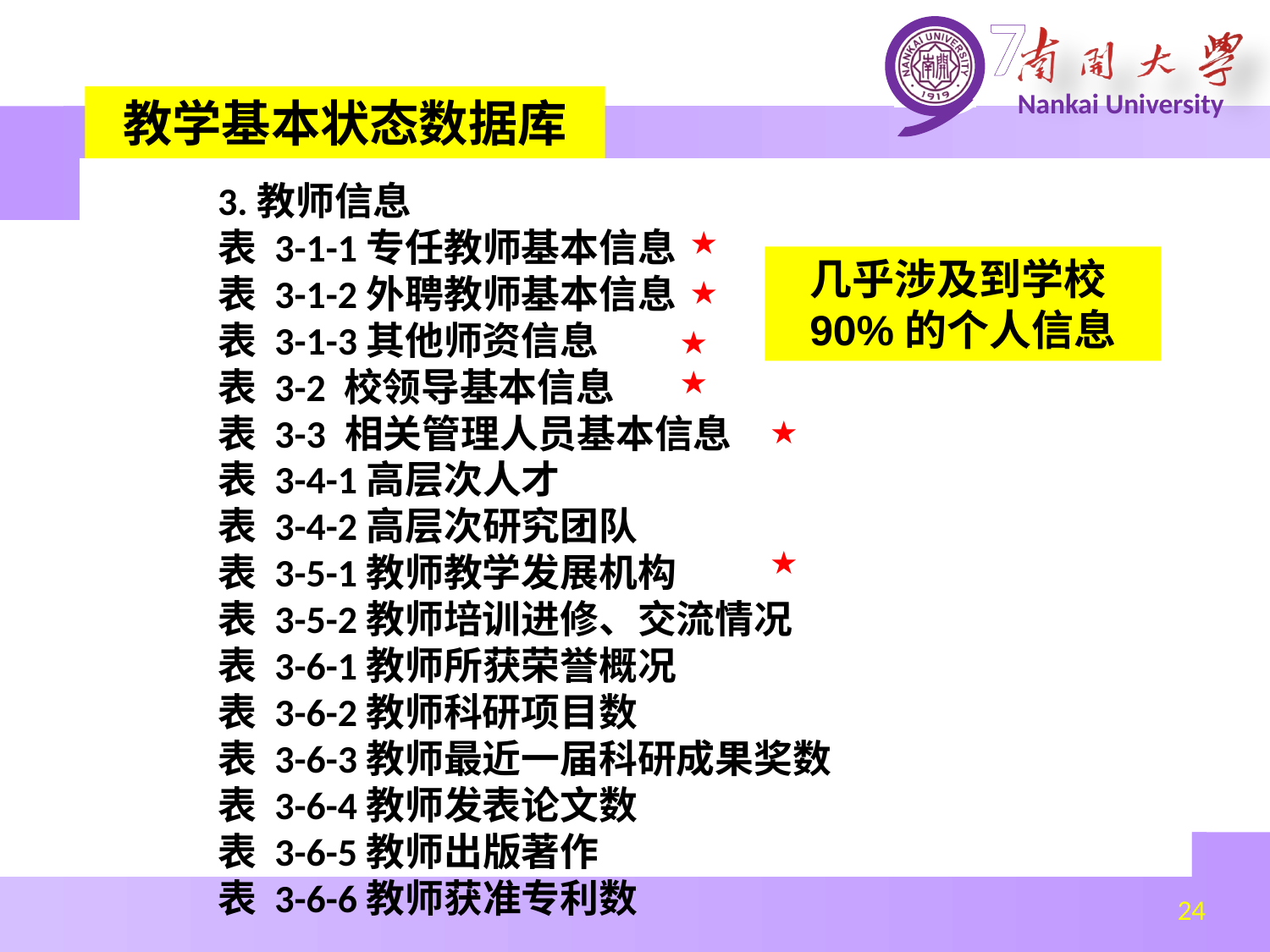

教学基本状态数据库
3.教师信息
表 3-1-1专任教师基本信息
表 3-1-2外聘教师基本信息
表 3-1-3其他师资信息
表 3-2 校领导基本信息
表 3-3	相关管理人员基本信息
表 3-4-1高层次人才
表 3-4-2高层次研究团队
表 3-5-1教师教学发展机构
表 3-5-2教师培训进修、交流情况
表 3-6-1教师所获荣誉概况
表 3-6-2教师科研项目数
表 3-6-3教师最近一届科研成果奖数
表 3-6-4教师发表论文数
表 3-6-5教师出版著作
表 3-6-6教师获准专利数
★
几乎涉及到学校90%的个人信息
★
★
★
★
★